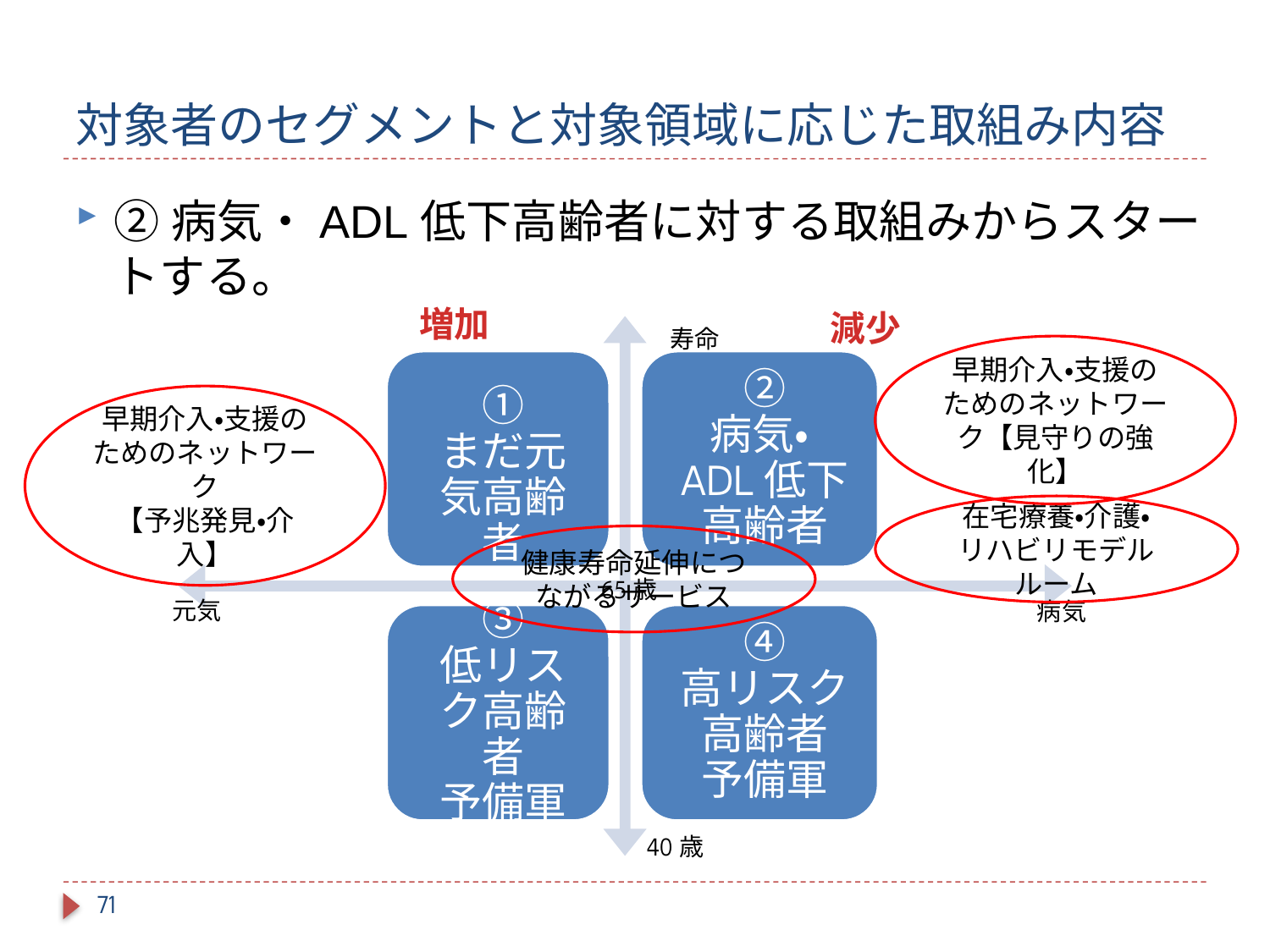

# 対象者のセグメントと対象領域に応じた取組み内容
②病気・ADL低下高齢者に対する取組みからスタートする。
増加
減少
①
まだ元気高齢者
②
病気・ADL低下高齢者
③
低リスク高齢者
予備軍
④
高リスク高齢者
予備軍
寿命
早期介入・支援のためのネットワーク【見守りの強化】

早期介入・支援のためのネットワーク
【予兆発見・介入】
在宅療養・介護・
リハビリモデルルーム
健康寿命延伸につながるサービス
65歳
元気
病気
40歳
71